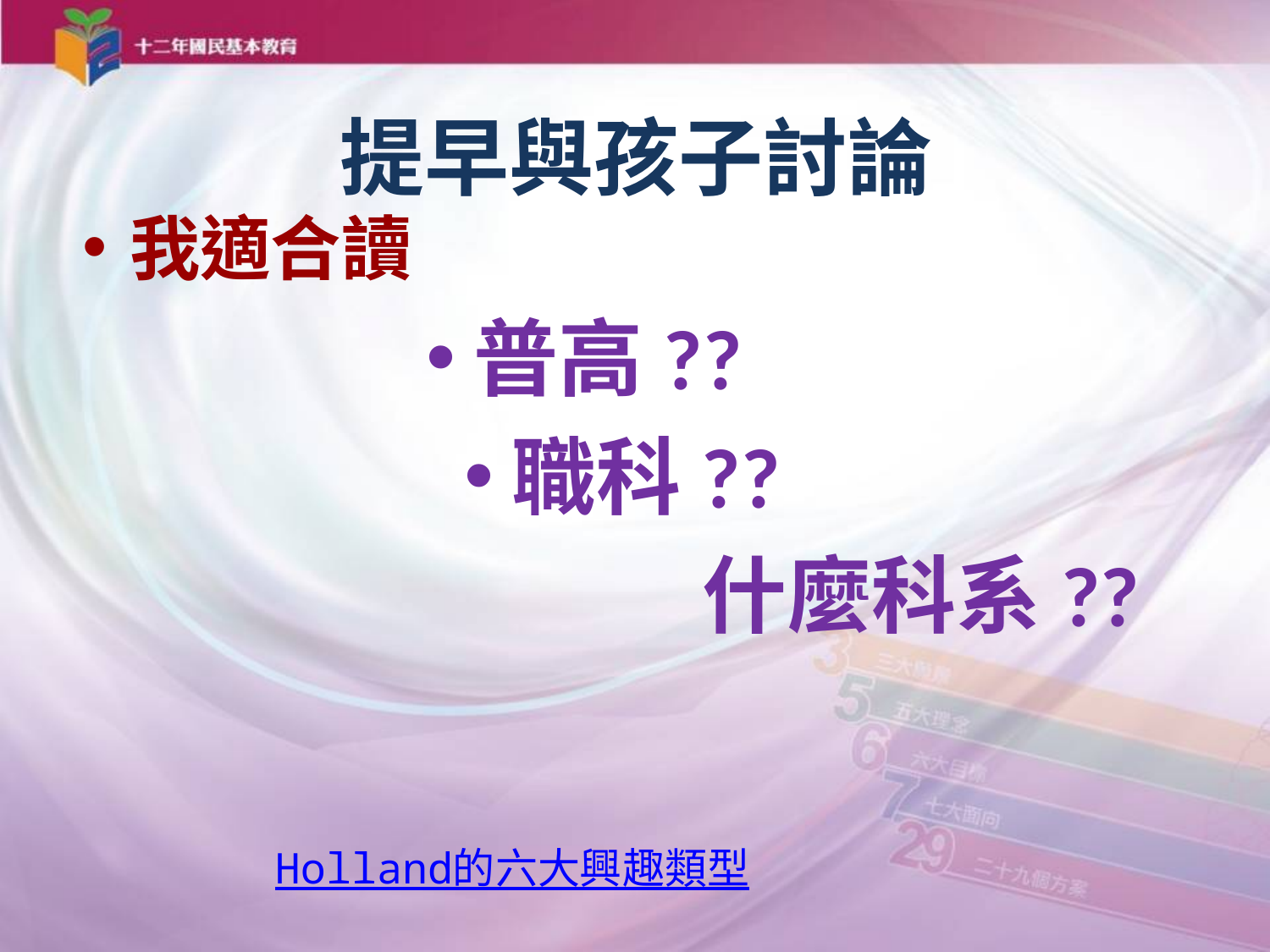

# 提早與孩子討論
我適合讀
普高??
職科??
                            什麼科系??

Holland的六大興趣類型